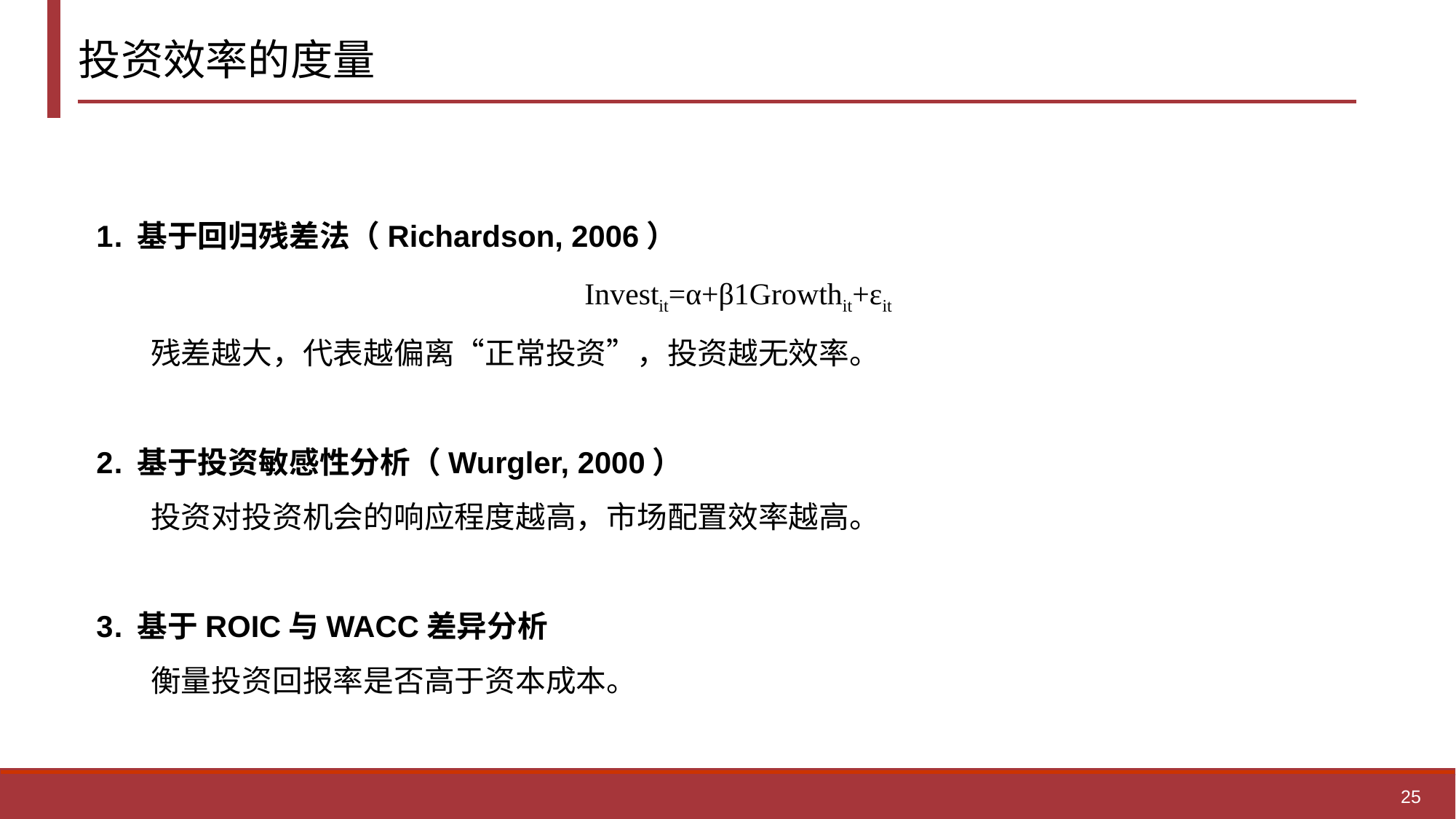

# 投资效率的度量
基于回归残差法（Richardson, 2006）
Investit=α+β1Growthit+εit
残差越大，代表越偏离“正常投资”，投资越无效率。

基于投资敏感性分析（Wurgler, 2000）
投资对投资机会的响应程度越高，市场配置效率越高。

基于ROIC与WACC差异分析
衡量投资回报率是否高于资本成本。
25